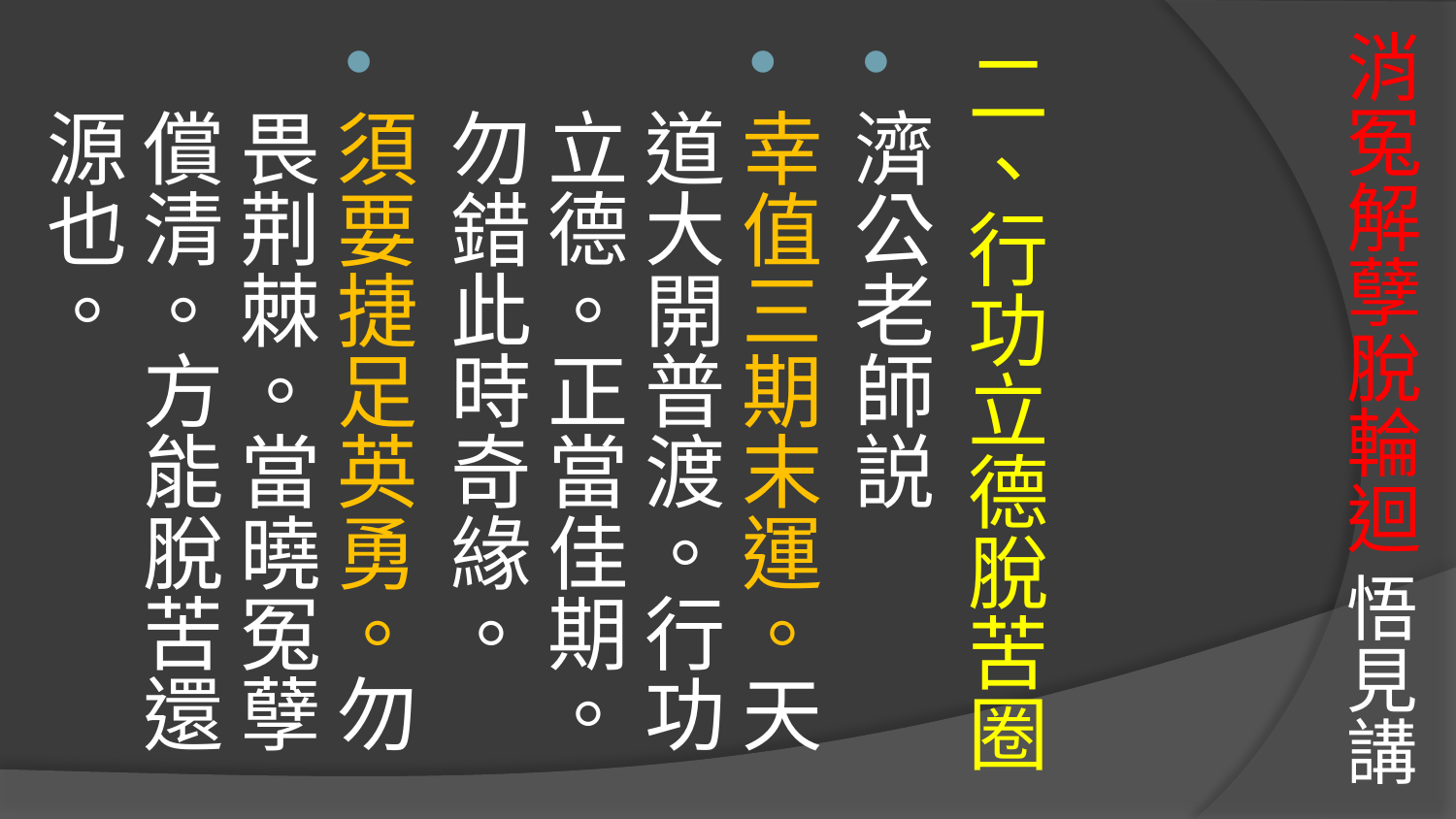

# 消冤解孽脫輪迴 悟見講
二、行功立德脫苦圈
濟公老師説
幸值三期末運。天道大開普渡。行功立德。正當佳期。勿錯此時奇緣。
須要捷足英勇。勿畏荆棘。當曉冤孽償清。方能脫苦還源也。